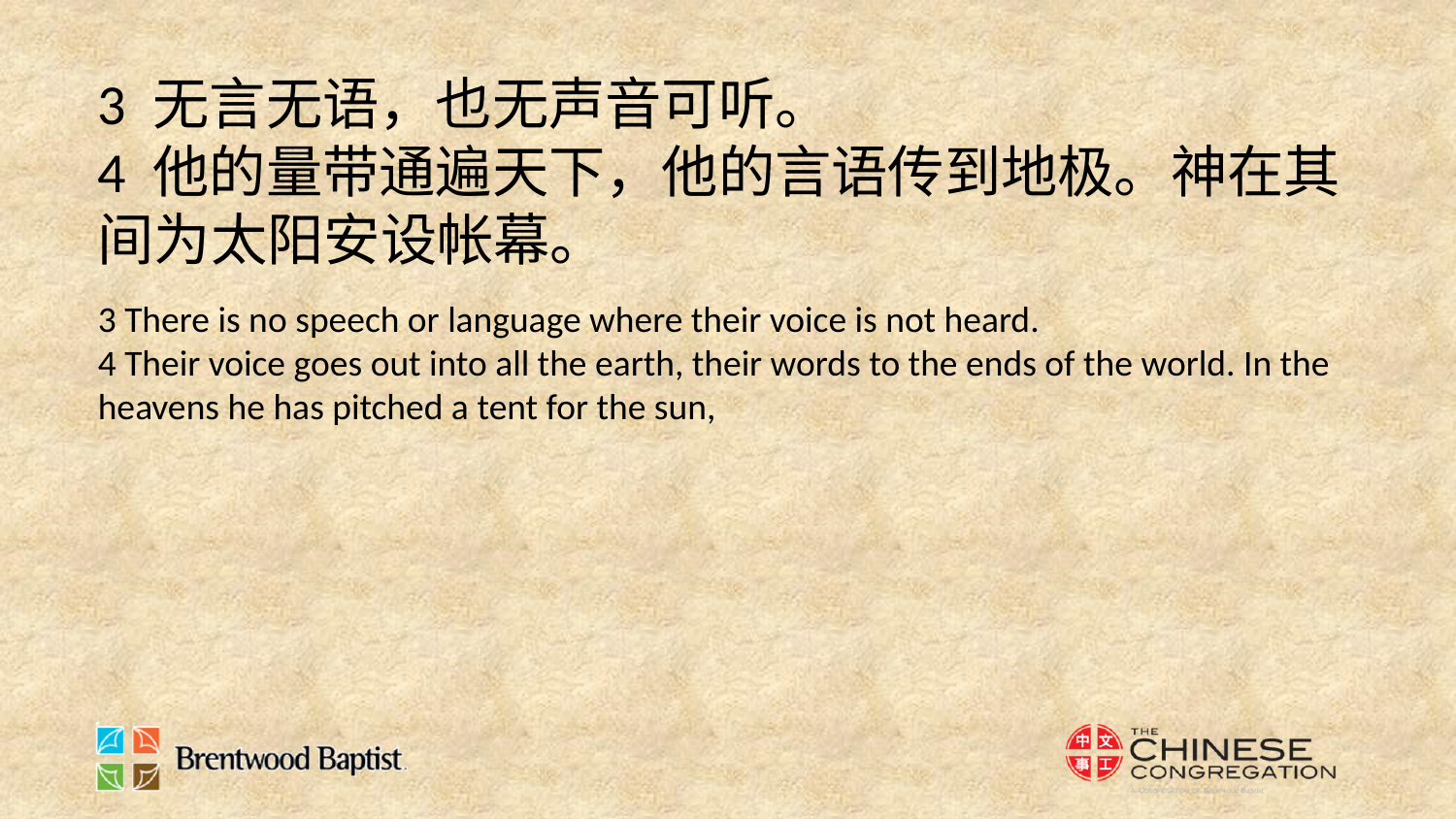

3 无言无语，也无声音可听。
4 他的量带通遍天下，他的言语传到地极。神在其间为太阳安设帐幕。

3 There is no speech or language where their voice is not heard.
4 Their voice goes out into all the earth, their words to the ends of the world. In the heavens he has pitched a tent for the sun,